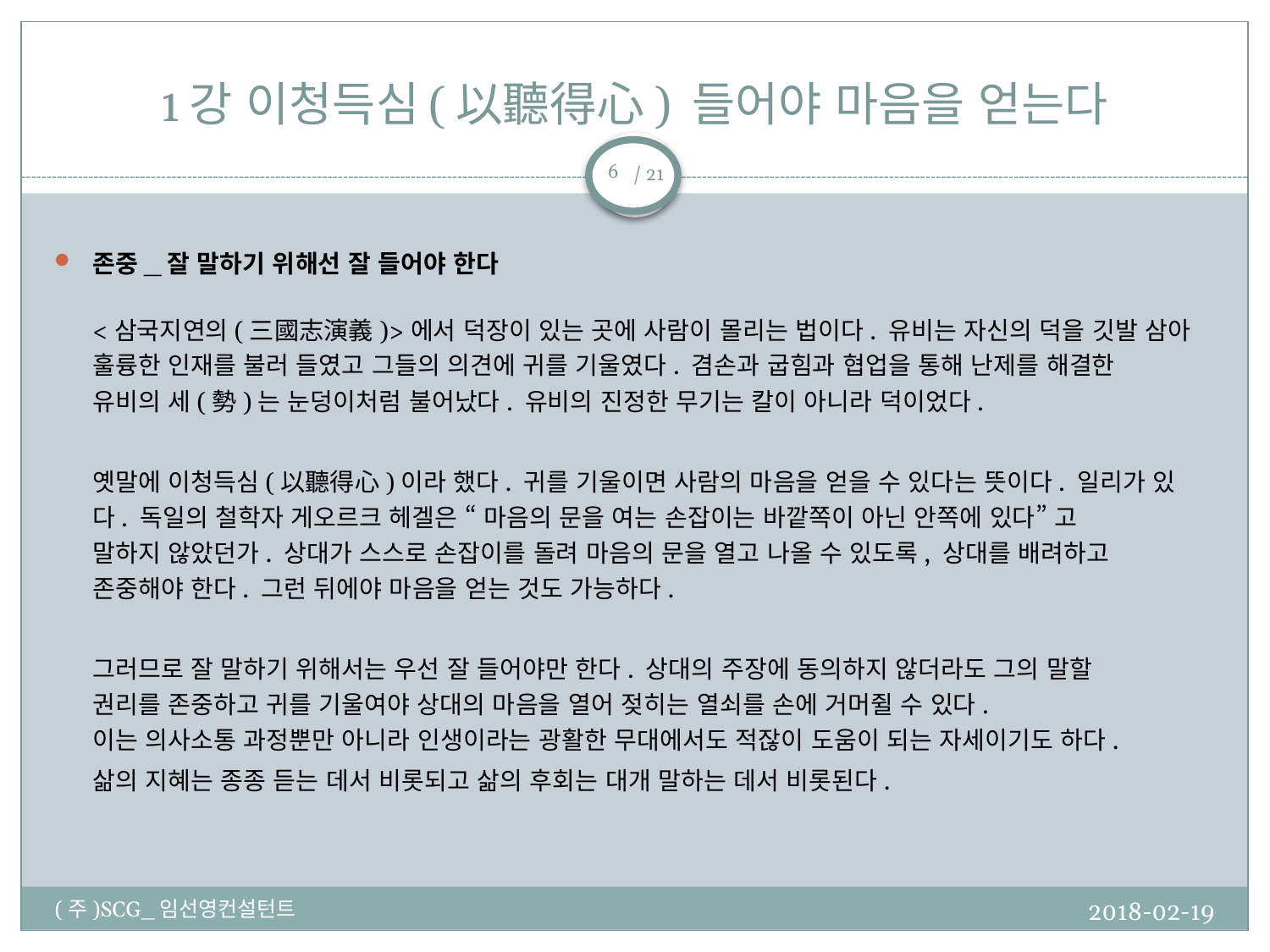

# 1강 이청득심(以聽得心) 들어야 마음을 얻는다
6
존중_잘 말하기 위해선 잘 들어야 한다

<삼국지연의(三國志演義)>에서 덕장이 있는 곳에 사람이 몰리는 법이다. 유비는 자신의 덕을 깃발 삼아 훌륭한 인재를 불러 들였고 그들의 의견에 귀를 기울였다. 겸손과 굽힘과 협업을 통해 난제를 해결한
유비의 세(勢)는 눈덩이처럼 불어났다. 유비의 진정한 무기는 칼이 아니라 덕이었다.

옛말에 이청득심(以聽得心)이라 했다. 귀를 기울이면 사람의 마음을 얻을 수 있다는 뜻이다. 일리가 있다. 독일의 철학자 게오르크 헤겔은 “ 마음의 문을 여는 손잡이는 바깥쪽이 아닌 안쪽에 있다” 고
말하지 않았던가. 상대가 스스로 손잡이를 돌려 마음의 문을 열고 나올 수 있도록, 상대를 배려하고
존중해야 한다. 그런 뒤에야 마음을 얻는 것도 가능하다.

그러므로 잘 말하기 위해서는 우선 잘 들어야만 한다. 상대의 주장에 동의하지 않더라도 그의 말할
권리를 존중하고 귀를 기울여야 상대의 마음을 열어 젖히는 열쇠를 손에 거머쥘 수 있다.
이는 의사소통 과정뿐만 아니라 인생이라는 광활한 무대에서도 적잖이 도움이 되는 자세이기도 하다.
삶의 지혜는 종종 듣는 데서 비롯되고 삶의 후회는 대개 말하는 데서 비롯된다.
2018-02-19
(주)SCG_임선영컨설턴트